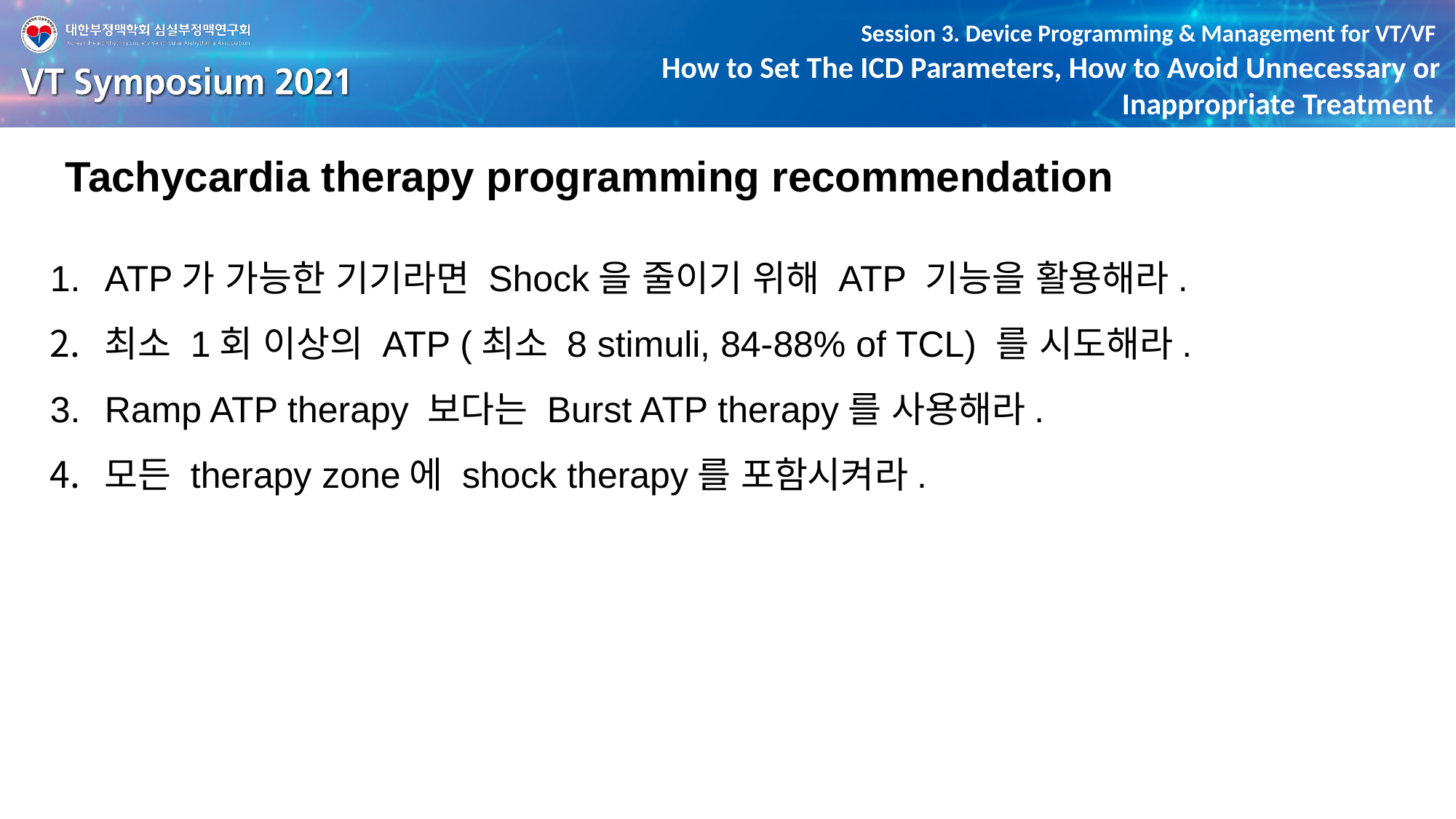

Tachycardia therapy programming recommendation
ATP가 가능한 기기라면 Shock을 줄이기 위해 ATP 기능을 활용해라.
최소 1회 이상의 ATP (최소 8 stimuli, 84-88% of TCL) 를 시도해라.
Ramp ATP therapy 보다는 Burst ATP therapy를 사용해라.
모든 therapy zone에 shock therapy를 포함시켜라.